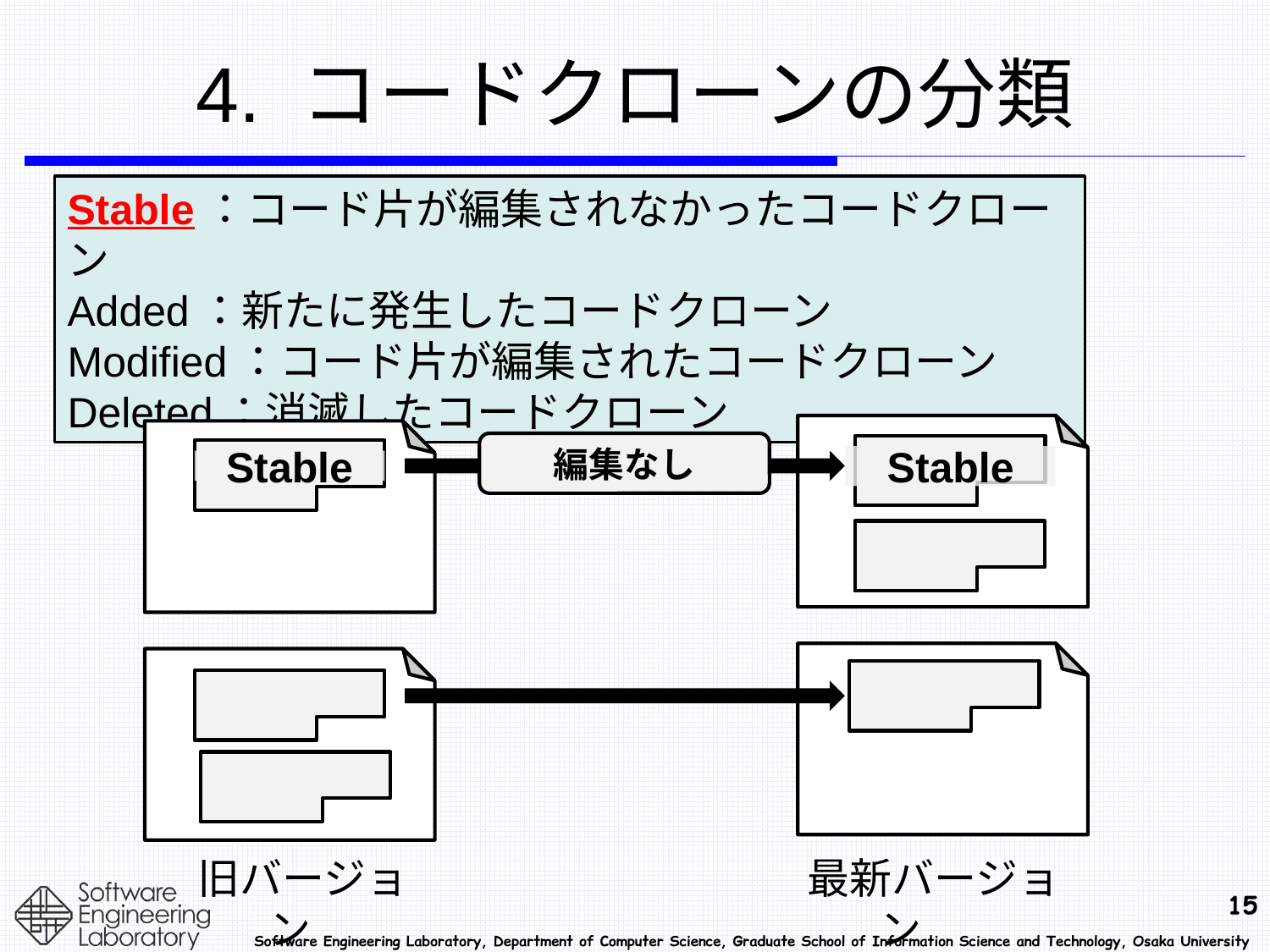

# 4. コードクローンの分類
Stable：コード片が編集されなかったコードクローン
Added：新たに発生したコードクローン
Modified：コード片が編集されたコードクローン
Deleted：消滅したコードクローン

編集なし

Stable
Stable

旧バージョン
最新バージョン